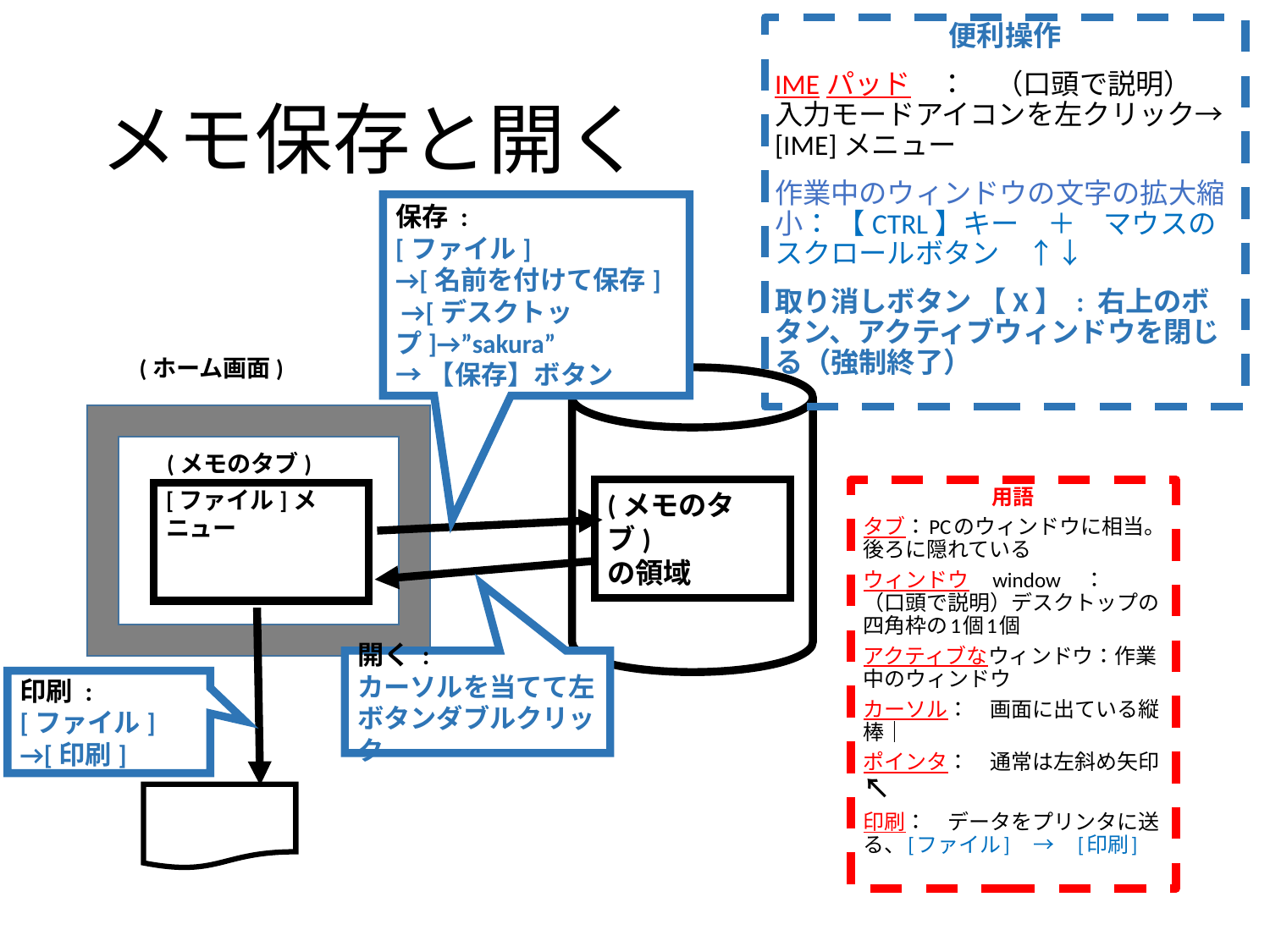

便利操作
IMEパッド　：　（口頭で説明）　入力モードアイコンを左クリック→[IME]メニュー
作業中のウィンドウの文字の拡大縮小： 【CTRL】キー　＋　マウスのスクロールボタン　↑↓
取り消しボタン 【X】 : 右上のボタン、アクティブウィンドウを閉じる（強制終了）
# メモ保存と開く
保存 :
[ファイル]
→[名前を付けて保存]
 →[デスクトップ]→”sakura”
→【保存】ボタン
(ホーム画面)
Ｓｓ
電源オフ状態
(メモのタブ)
(メモのタブ)
の領域
用語
タブ：PCのウィンドウに相当。後ろに隠れている
ウィンドウ　window　：　（口頭で説明）デスクトップの四角枠の1個1個
アクティブなウィンドウ：作業中のウィンドウ
カーソル：　画面に出ている縦棒｜
ポインタ：　通常は左斜め矢印 ↖
印刷：　データをプリンタに送る、[ファイル]　→　[印刷]

[ファイル]メニュー

開く :
カーソルを当てて左ボタンダブルクリック
印刷 :
[ファイル]
→[印刷]